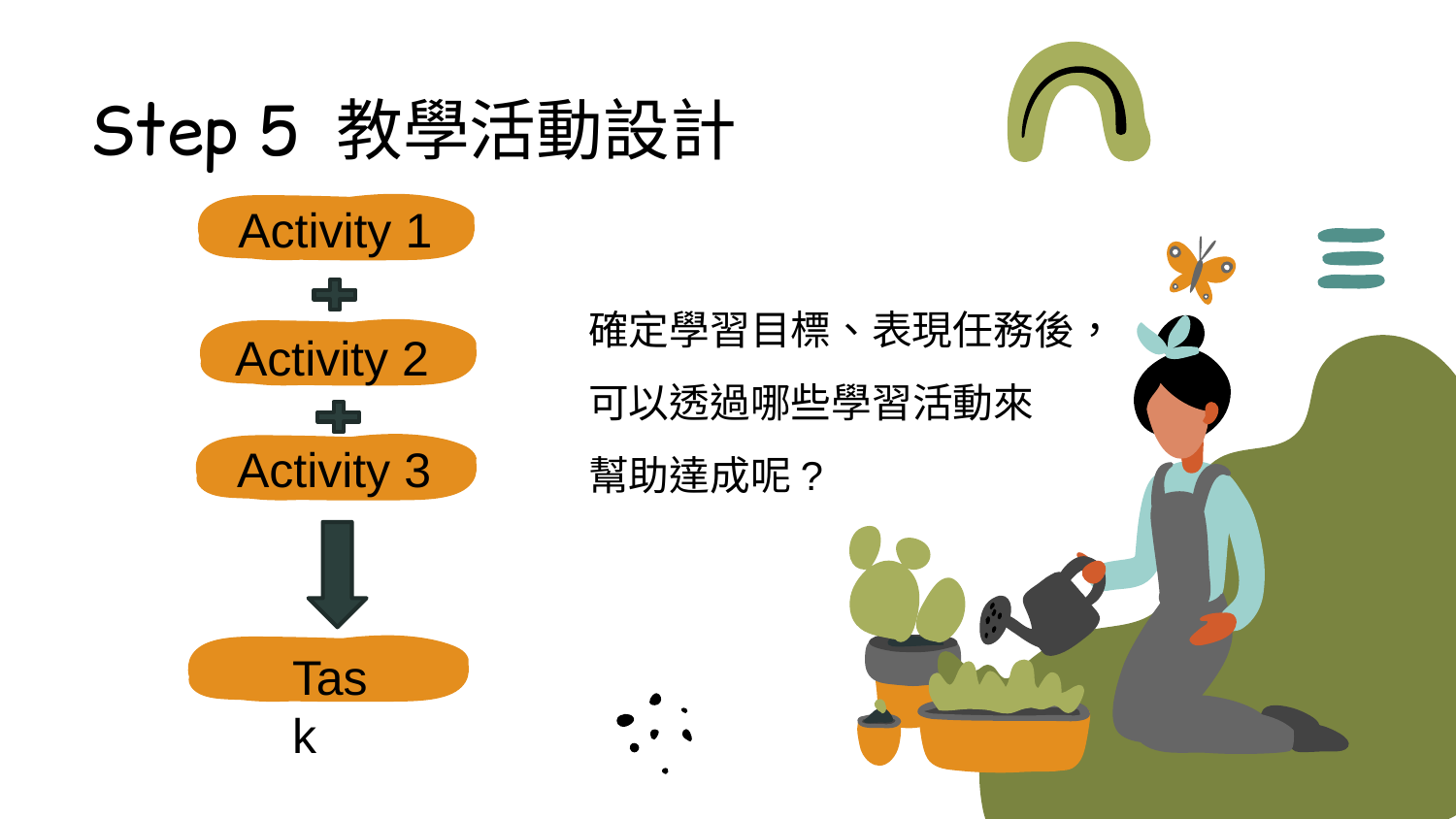

Step 5 教學活動設計
Activity 1

確定學習目標、表現任務後，
可以透過哪些學習活動來
幫助達成呢?

Activity 2

Activity 3

Task